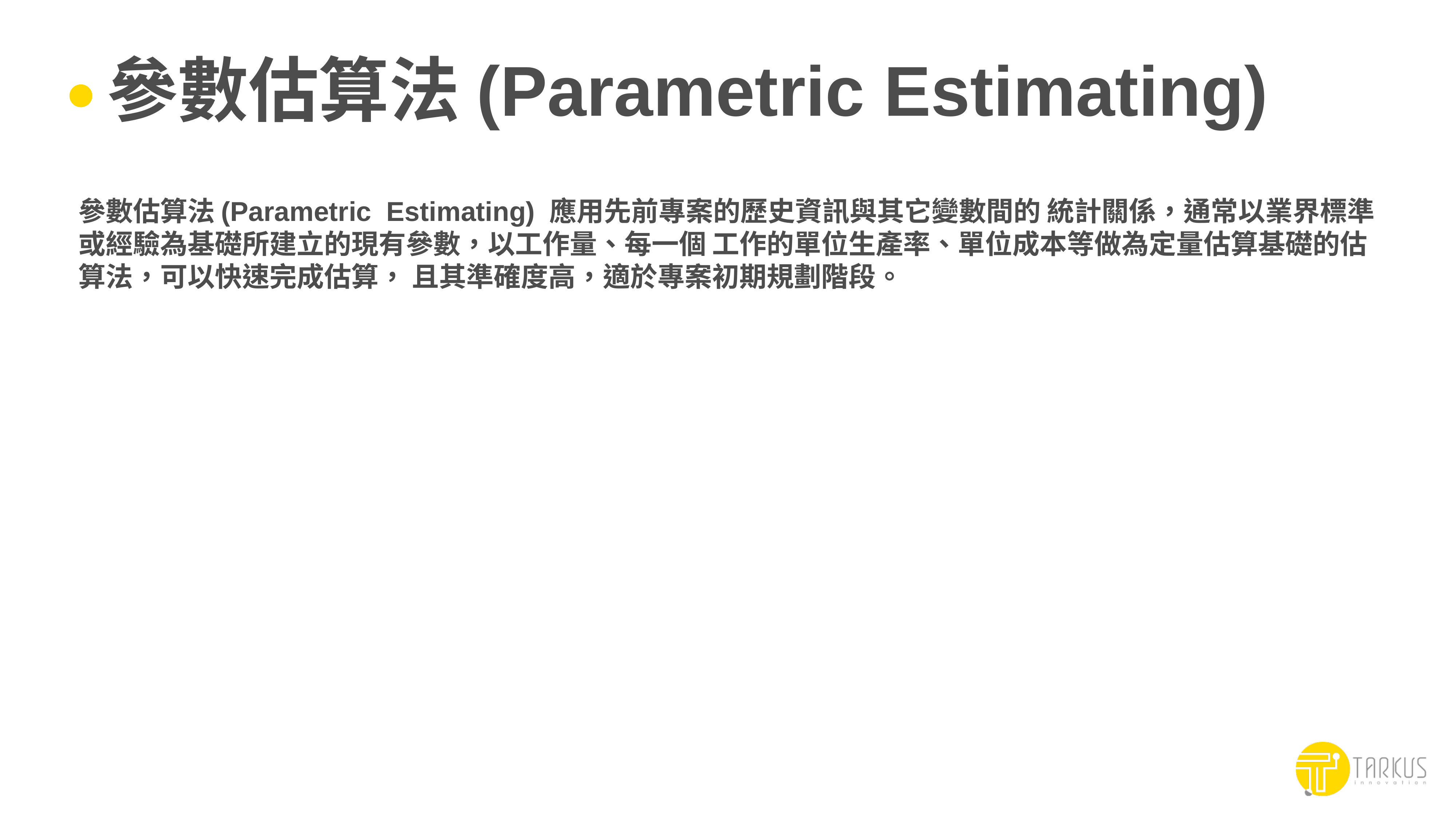

# 參數估算法(Parametric Estimating)
參數估算法(Parametric  Estimating) 應用先前專案的歷史資訊與其它變數間的 統計關係，通常以業界標準或經驗為基礎所建立的現有參數，以工作量、每一個 工作的單位生產率、單位成本等做為定量估算基礎的估算法，可以快速完成估算， 且其準確度高，適於專案初期規劃階段。